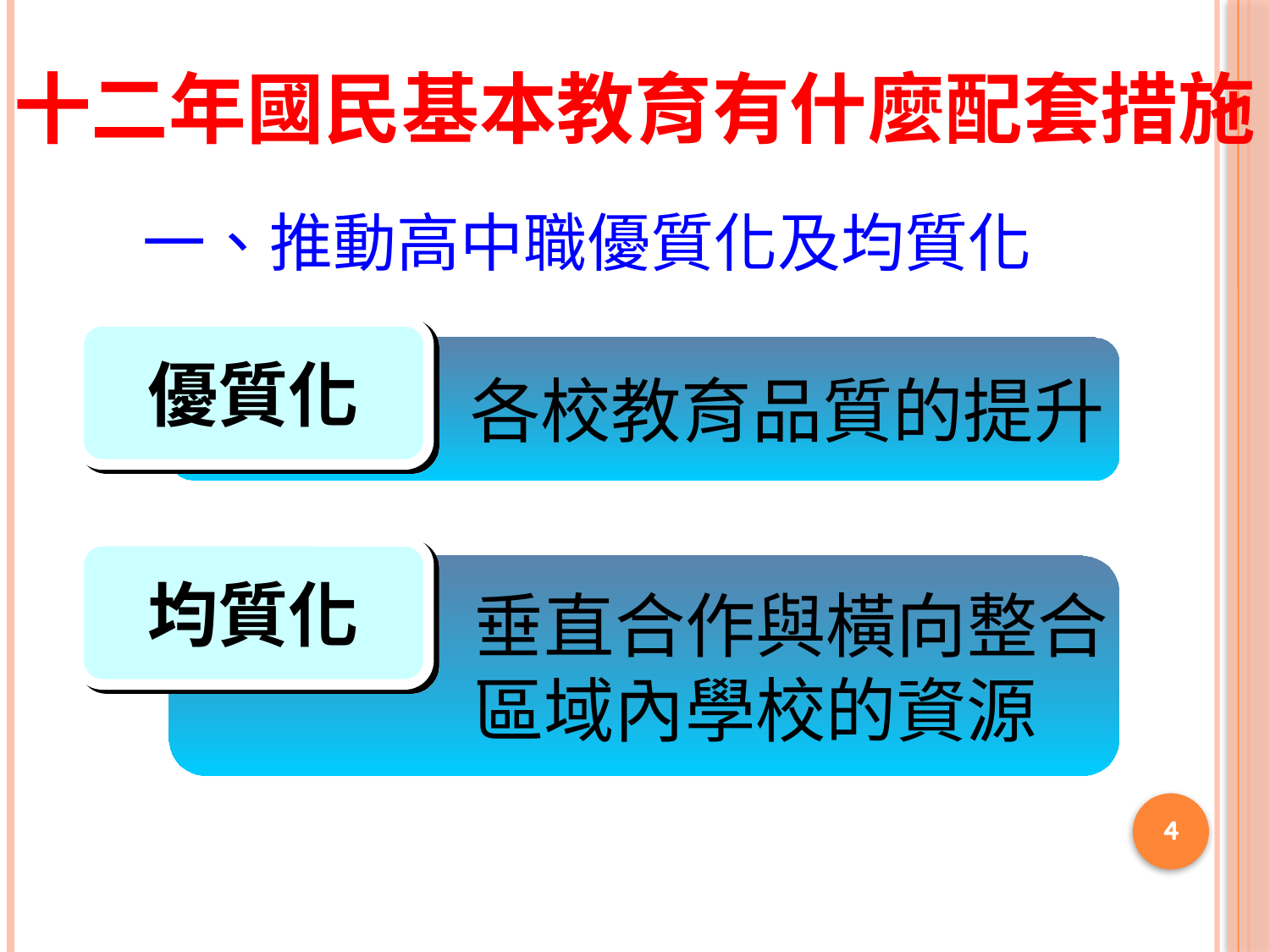

十二年國民基本教育有什麼配套措施
一、推動高中職優質化及均質化

優質化
　　　　各校教育品質的提升

均質化
　　　　垂直合作與橫向整合
　　　　區域內學校的資源
4